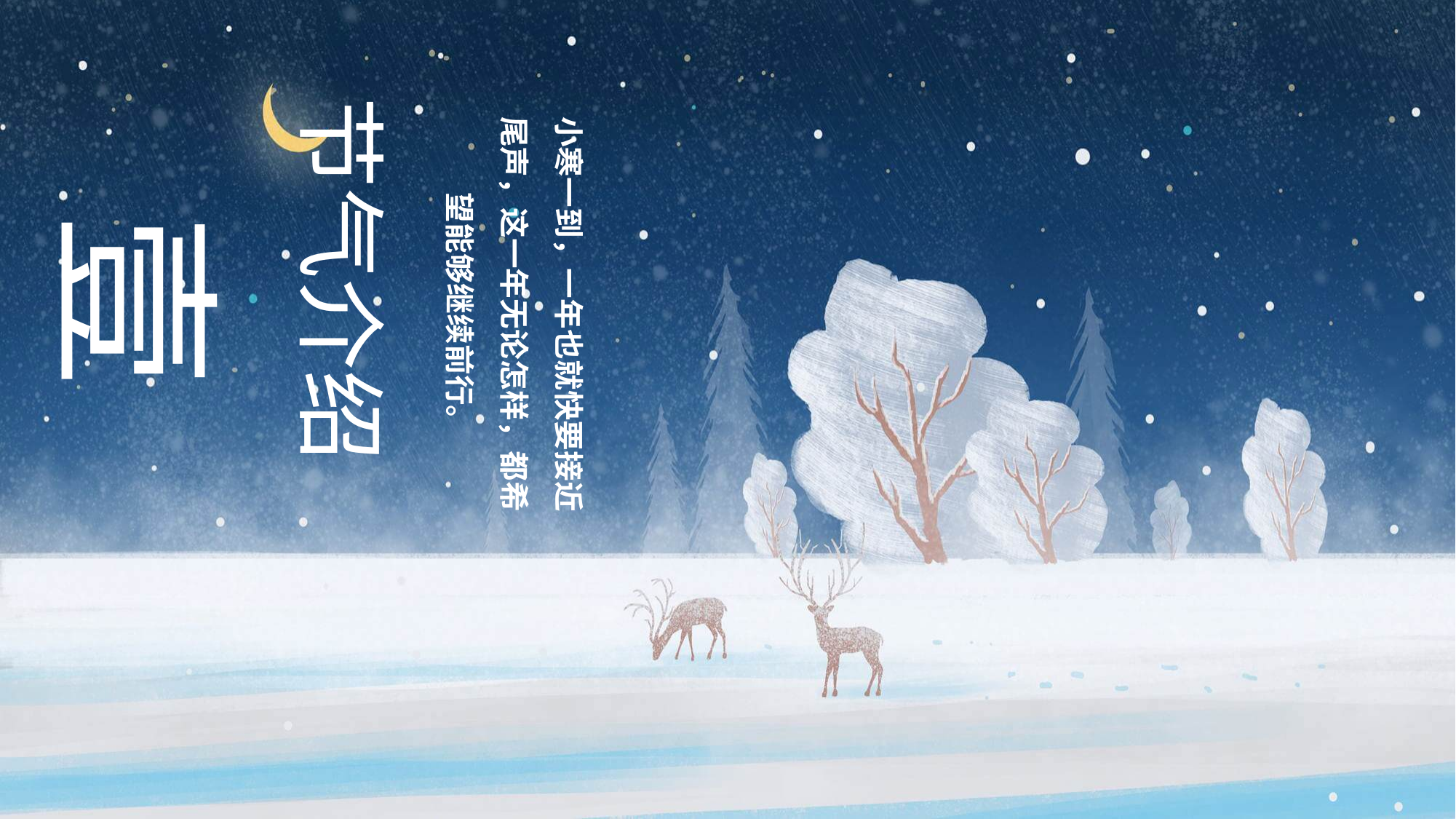

节气介绍
小寒一到，一年也就快要接近尾声，这一年无论怎样，都希望能够继续前行。
壹